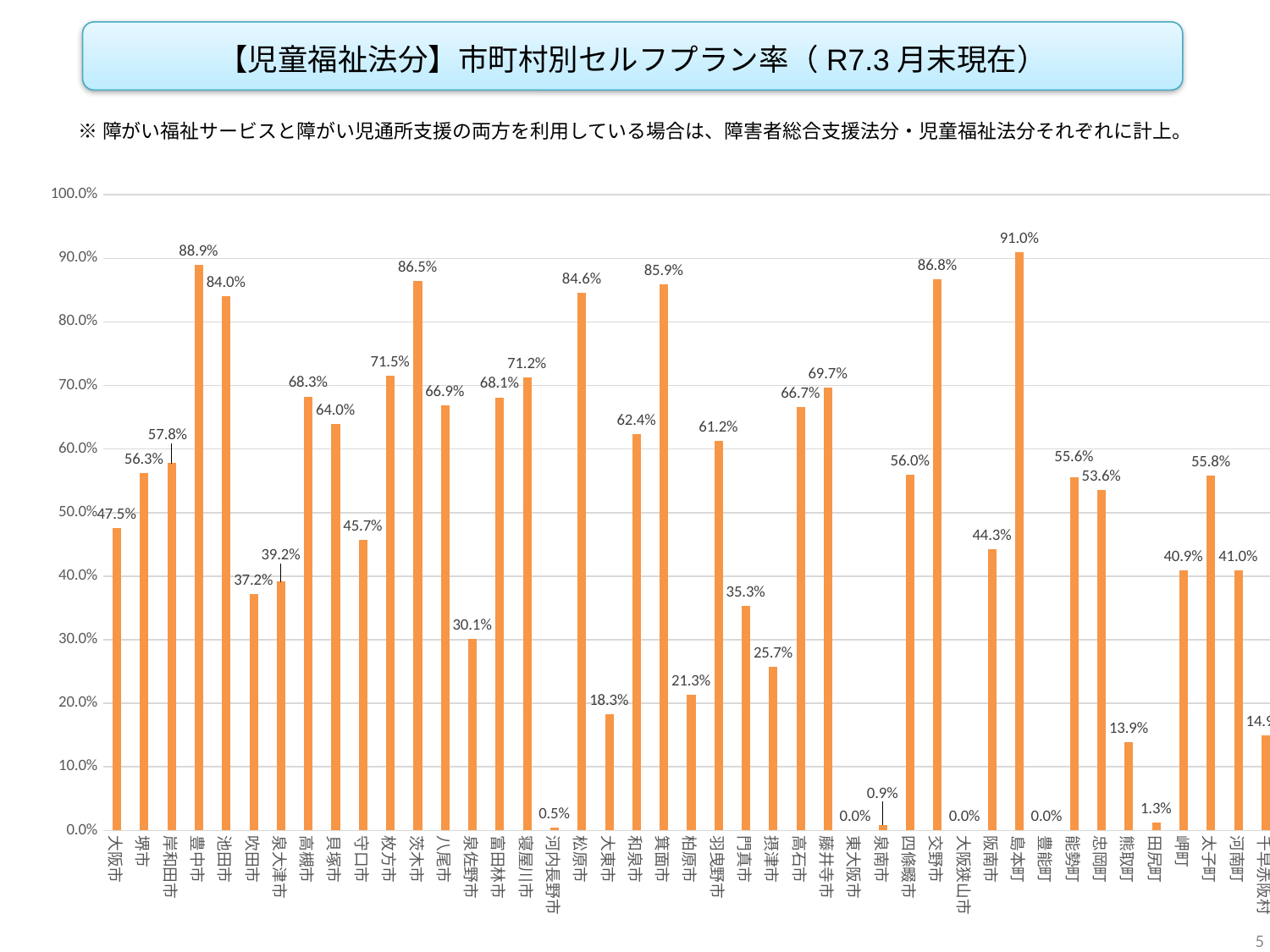

【児童福祉法分】市町村別セルフプラン率（R7.3月末現在）
※障がい福祉サービスと障がい児通所支援の両方を利用している場合は、障害者総合支援法分・児童福祉法分それぞれに計上。

### Chart

| Category |  |
|---|---|
| 大阪市 | 0.4751845489577046 |
| 堺市 | 0.5628402903811253 |
| 岸和田市 | 0.5779727095516569 |
| 豊中市 | 0.889344262295082 |
| 池田市 | 0.8404825737265416 |
| 吹田市 | 0.37197898423817866 |
| 泉大津市 | 0.391705069124424 |
| 高槻市 | 0.6827340971947846 |
| 貝塚市 | 0.6397984886649875 |
| 守口市 | 0.4570383912248629 |
| 枚方市 | 0.7149784482758621 |
| 茨木市 | 0.8647900323027227 |
| 八尾市 | 0.6686009026434558 |
| 泉佐野市 | 0.3008849557522124 |
| 富田林市 | 0.681360201511335 |
| 寝屋川市 | 0.7121338912133891 |
| 河内長野市 | 0.004524886877828055 |
| 松原市 | 0.8456189151599444 |
| 大東市 | 0.18319719953325556 |
| 和泉市 | 0.623721881390593 |
| 箕面市 | 0.8589634664401019 |
| 柏原市 | 0.21311475409836064 |
| 羽曳野市 | 0.6124620060790273 |
| 門真市 | 0.3525835866261398 |
| 摂津市 | 0.25742574257425743 |
| 高石市 | 0.6666666666666666 |
| 藤井寺市 | 0.6968215158924206 |
| 東大阪市 | 0.0 |
| 泉南市 | 0.009029345372460496 |
| 四條畷市 | 0.559748427672956 |
| 交野市 | 0.8676470588235294 |
| 大阪狭山市 | 0.0 |
| 阪南市 | 0.44280442804428044 |
| 島本町 | 0.9097472924187726 |
| 豊能町 | 0.0 |
| 能勢町 | 0.5555555555555556 |
| 忠岡町 | 0.5359477124183006 |
| 熊取町 | 0.13942307692307693 |
| 田尻町 | 0.012658227848101266 |
| 岬町 | 0.4090909090909091 |
| 太子町 | 0.5583333333333333 |
| 河南町 | 0.4095238095238095 |
| 千早赤阪村 | 0.14893617021276595 |
5